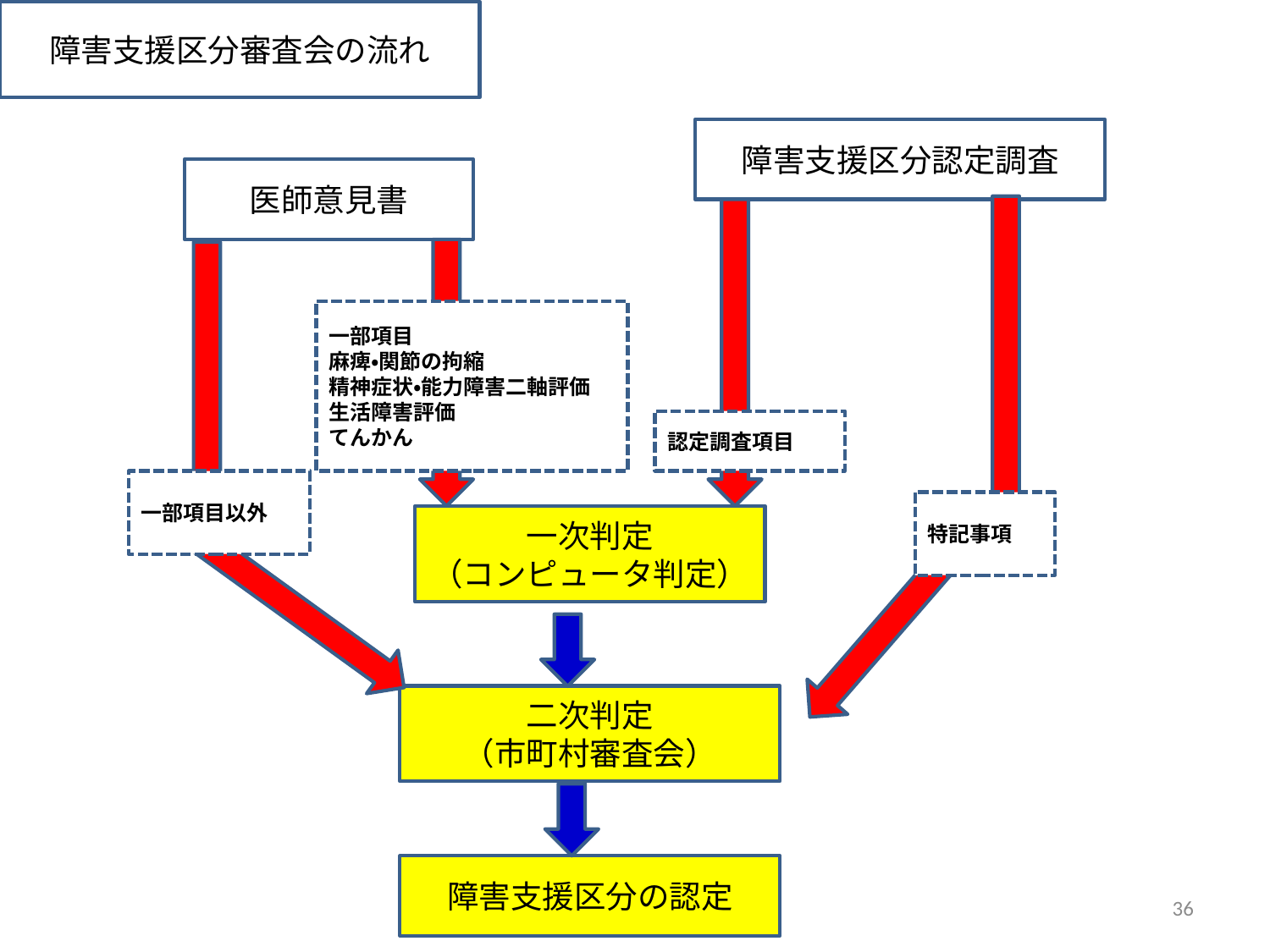

障害支援区分審査会の流れ
障害支援区分認定調査
医師意見書
一部項目
麻痺・関節の拘縮
精神症状・能力障害二軸評価
生活障害評価
てんかん

認定調査項目
一部項目以外
特記事項
一次判定
（コンピュータ判定）

二次判定
（市町村審査会）

障害支援区分の認定
36